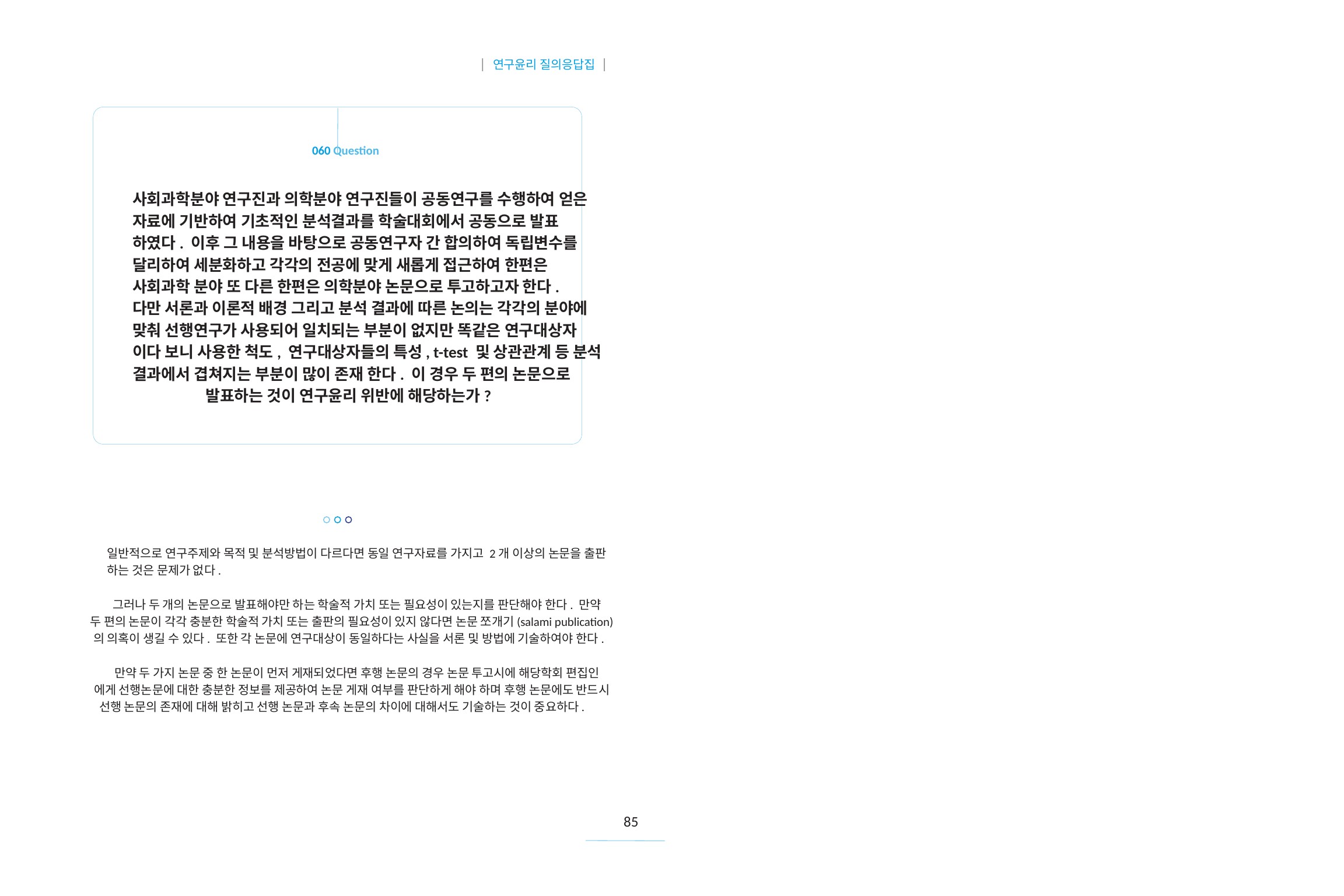

| 연구윤리 질의응답집 |

060 Question

사회과학분야 연구진과 의학분야 연구진들이 공동연구를 수행하여 얻은
자료에 기반하여 기초적인 분석결과를 학술대회에서 공동으로 발표
하였다. 이후 그 내용을 바탕으로 공동연구자 간 합의하여 독립변수를
달리하여 세분화하고 각각의 전공에 맞게 새롭게 접근하여 한편은
사회과학 분야 또 다른 한편은 의학분야 논문으로 투고하고자 한다.
다만 서론과 이론적 배경 그리고 분석 결과에 따른 논의는 각각의 분야에
맞춰 선행연구가 사용되어 일치되는 부분이 없지만 똑같은 연구대상자
이다 보니 사용한 척도, 연구대상자들의 특성, t-test 및 상관관계 등 분석
결과에서 겹쳐지는 부분이 많이 존재 한다. 이 경우 두 편의 논문으로
발표하는 것이 연구윤리 위반에 해당하는가?

일반적으로 연구주제와 목적 및 분석방법이 다르다면 동일 연구자료를 가지고 2개 이상의 논문을 출판
하는 것은 문제가 없다.
그러나 두 개의 논문으로 발표해야만 하는 학술적 가치 또는 필요성이 있는지를 판단해야 한다. 만약
두 편의 논문이 각각 충분한 학술적 가치 또는 출판의 필요성이 있지 않다면 논문 쪼개기(salami publication)
의 의혹이 생길 수 있다. 또한 각 논문에 연구대상이 동일하다는 사실을 서론 및 방법에 기술하여야 한다.
만약 두 가지 논문 중 한 논문이 먼저 게재되었다면 후행 논문의 경우 논문 투고시에 해당학회 편집인
에게 선행논문에 대한 충분한 정보를 제공하여 논문 게재 여부를 판단하게 해야 하며 후행 논문에도 반드시
선행 논문의 존재에 대해 밝히고 선행 논문과 후속 논문의 차이에 대해서도 기술하는 것이 중요하다.
85